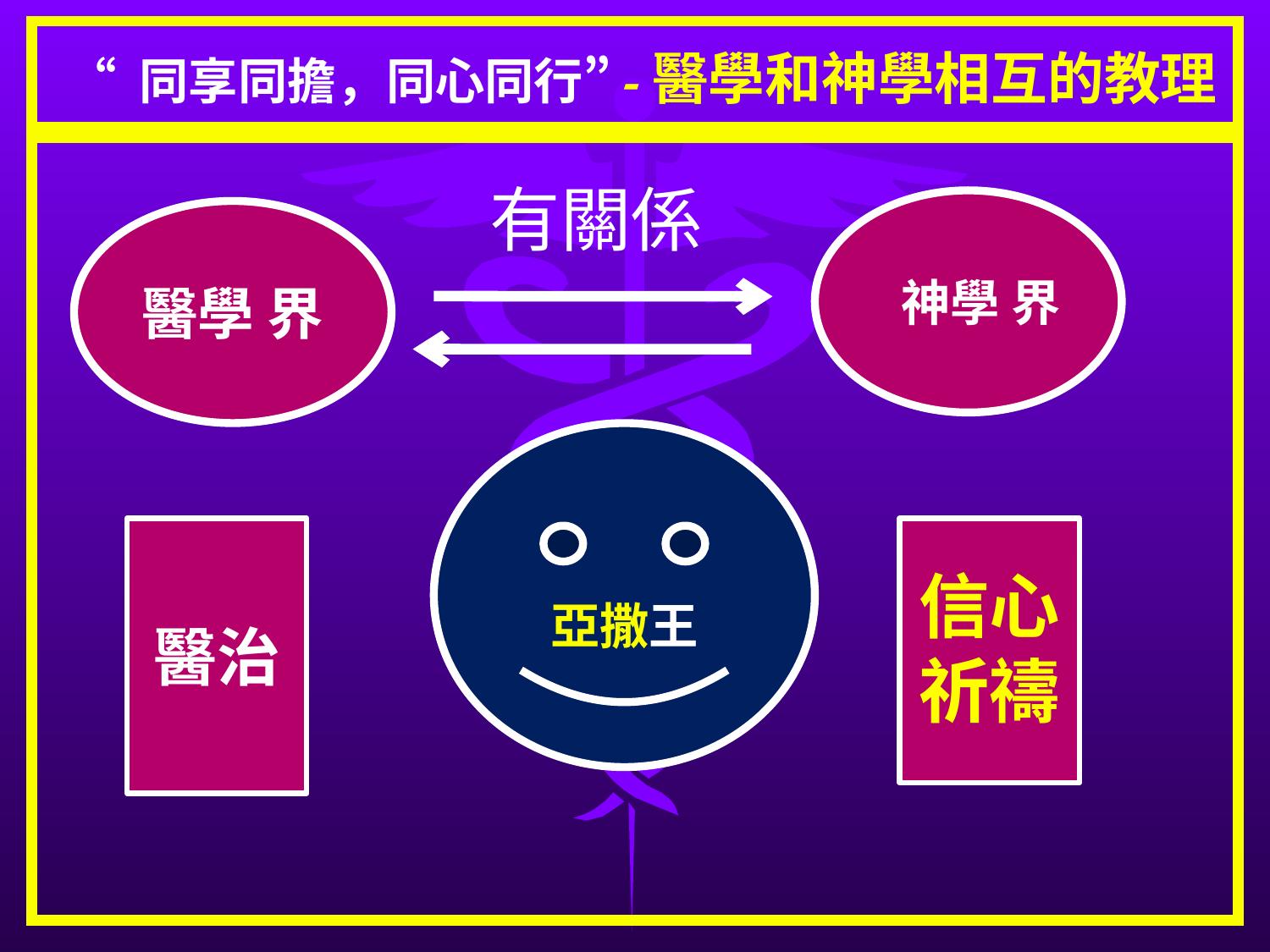

# “ 同享同擔，同心同行”-醫學和神學相互的教理

有關係
  神學 界
醫學 界

亞撒王

醫治

信心 祈禱